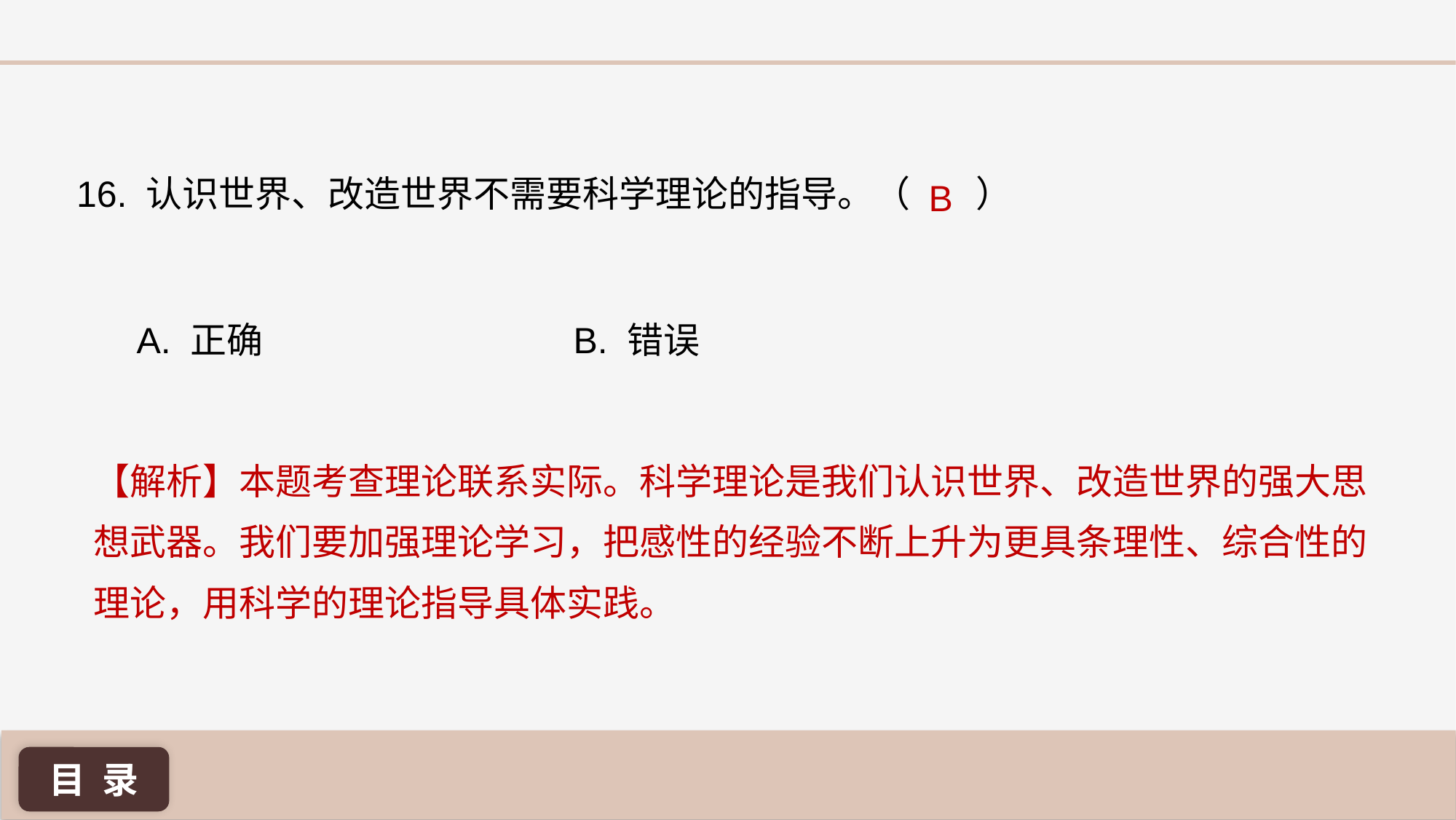

16. 认识世界、改造世界不需要科学理论的指导。（        ）
B
A. 正确 			B. 错误
【解析】本题考查理论联系实际。科学理论是我们认识世界、改造世界的强大思想武器。我们要加强理论学习，把感性的经验不断上升为更具条理性、综合性的理论，用科学的理论指导具体实践。